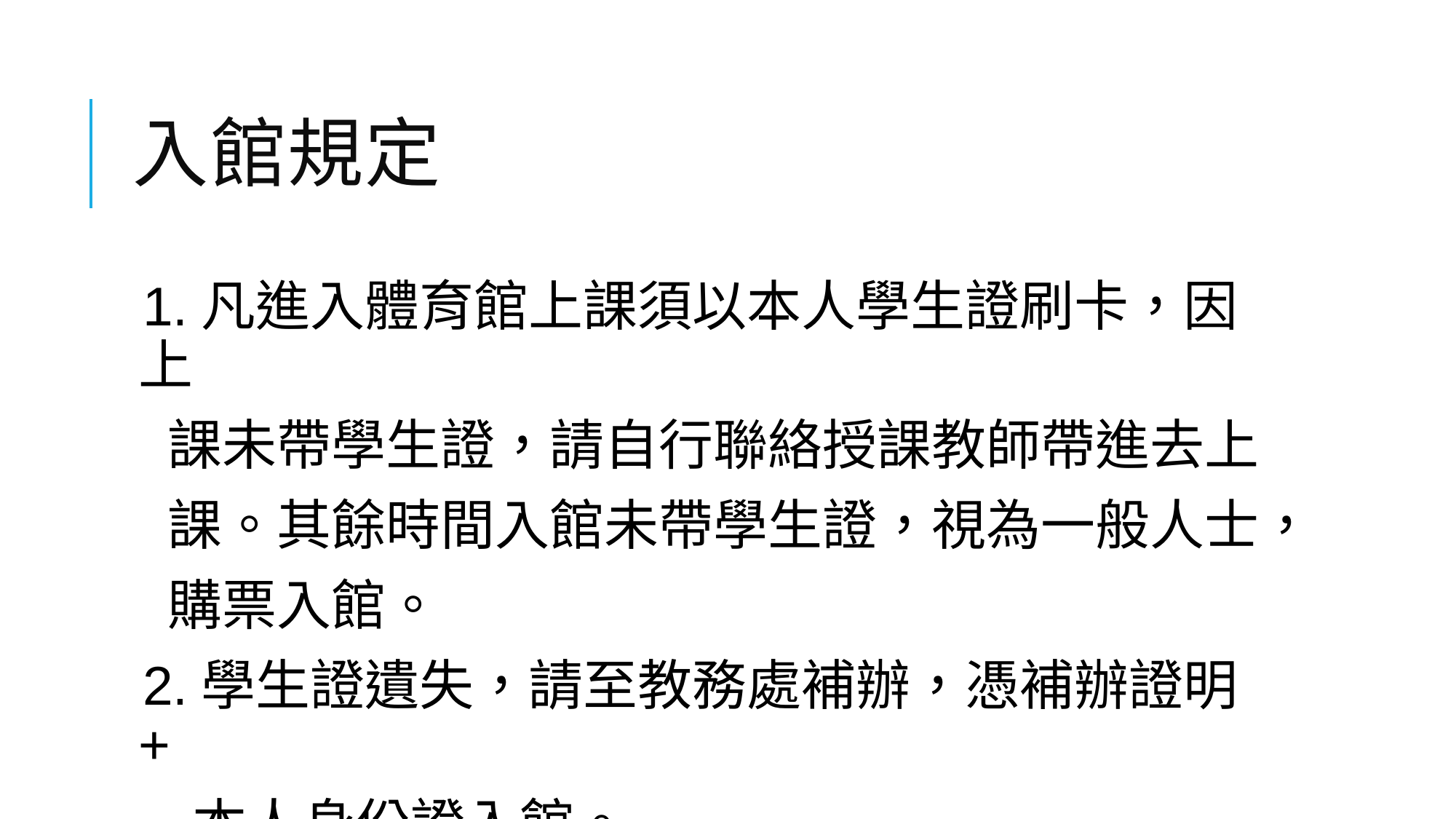

# 入館規定
1.凡進入體育館上課須以本人學生證刷卡，因上
 課未帶學生證，請自行聯絡授課教師帶進去上
 課。其餘時間入館未帶學生證，視為一般人士，
 購票入館。
2.學生證遺失，請至教務處補辦，憑補辦證明+
   本人身份證入館。